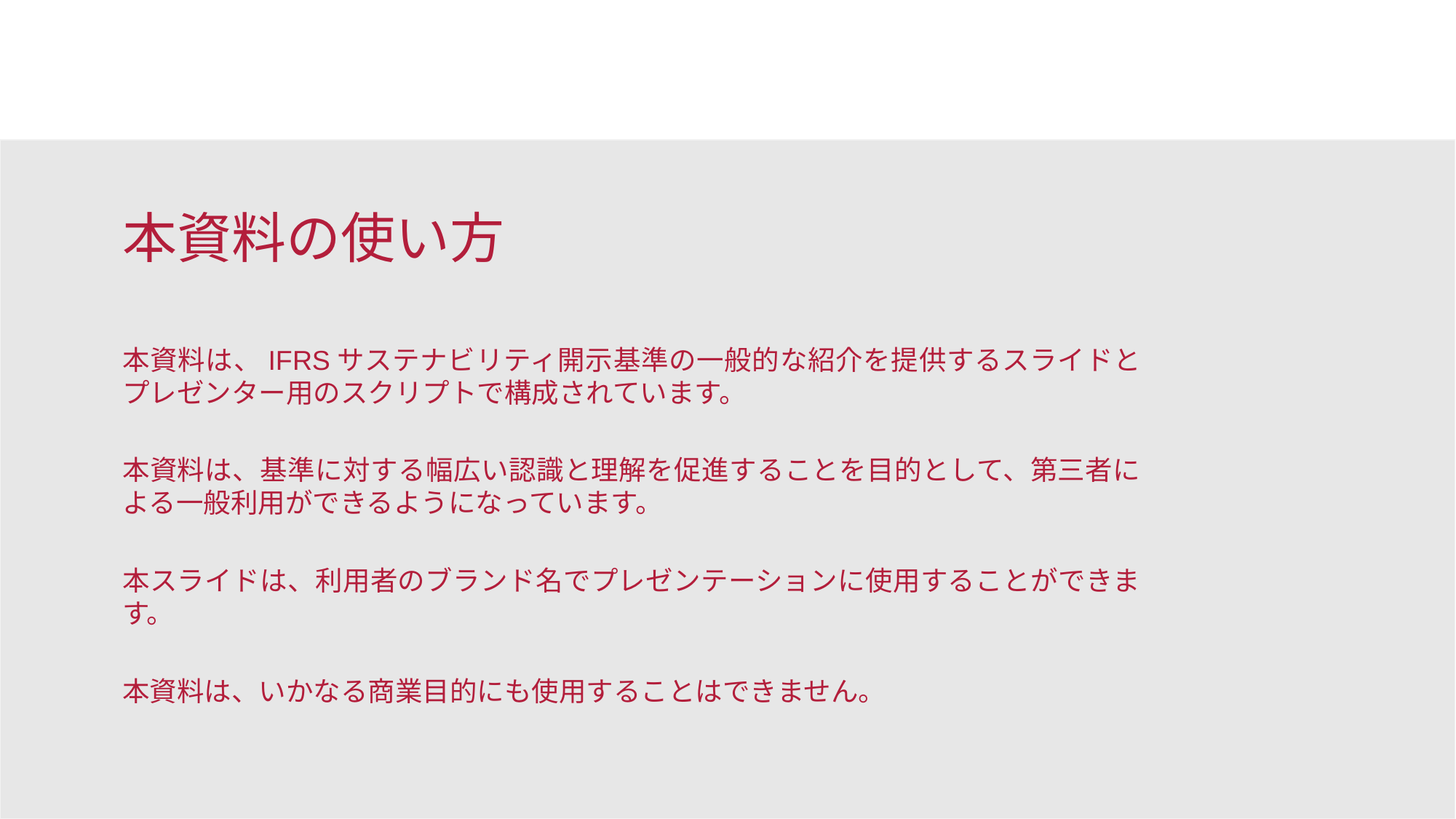

本資料の使い方
本資料は、IFRSサステナビリティ開示基準の一般的な紹介を提供するスライドとプレゼンター用のスクリプトで構成されています。

本資料は、基準に対する幅広い認識と理解を促進することを目的として、第三者による一般利用ができるようになっています。

本スライドは、利用者のブランド名でプレゼンテーションに使用することができます。

本資料は、いかなる商業目的にも使用することはできません。